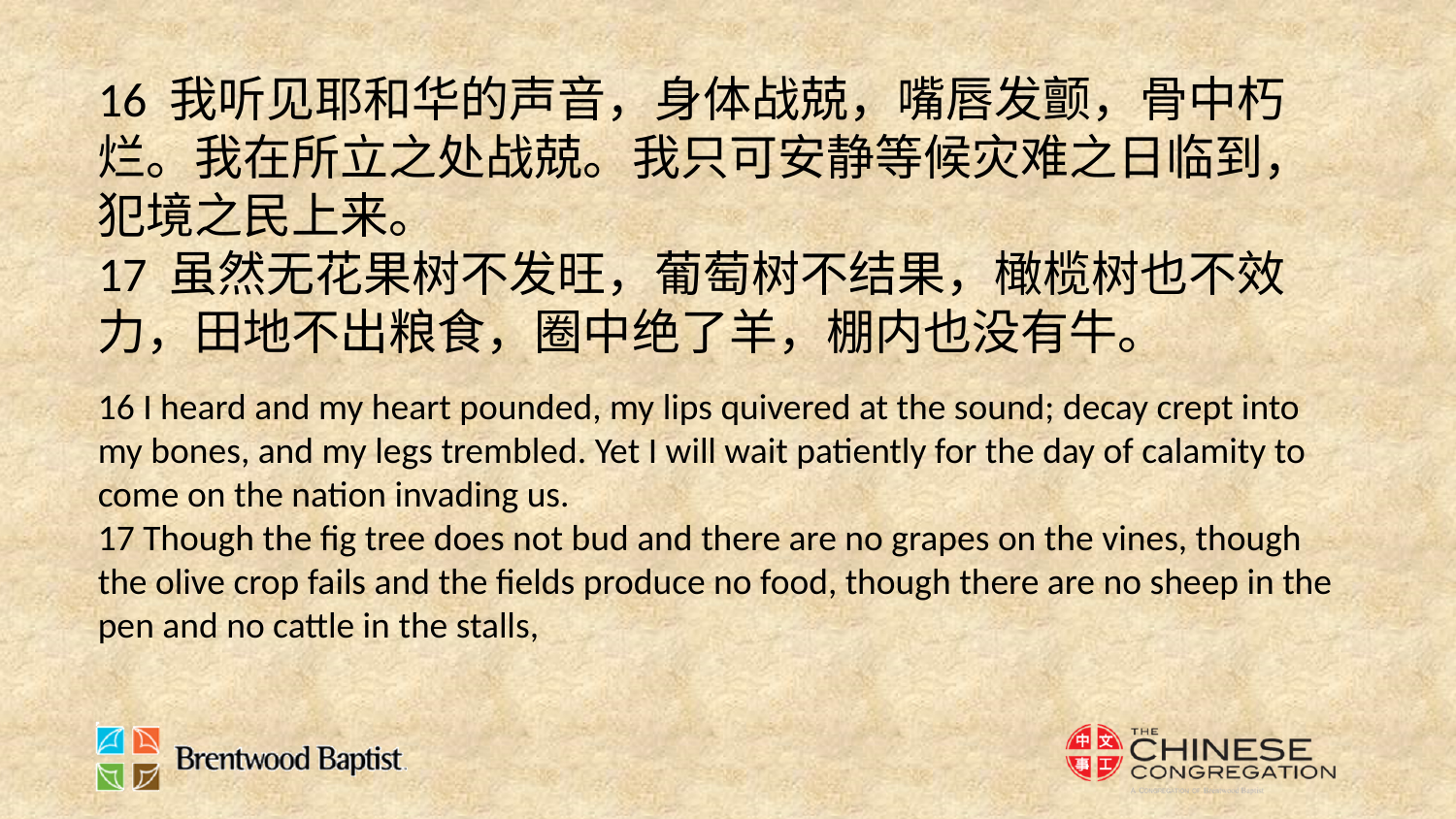

16 我听见耶和华的声音，身体战兢，嘴唇发颤，骨中朽烂。我在所立之处战兢。我只可安静等候灾难之日临到，犯境之民上来。
17 虽然无花果树不发旺，葡萄树不结果，橄榄树也不效力，田地不出粮食，圈中绝了羊，棚内也没有牛。

16 I heard and my heart pounded, my lips quivered at the sound; decay crept into my bones, and my legs trembled. Yet I will wait patiently for the day of calamity to come on the nation invading us.
17 Though the fig tree does not bud and there are no grapes on the vines, though the olive crop fails and the fields produce no food, though there are no sheep in the pen and no cattle in the stalls,